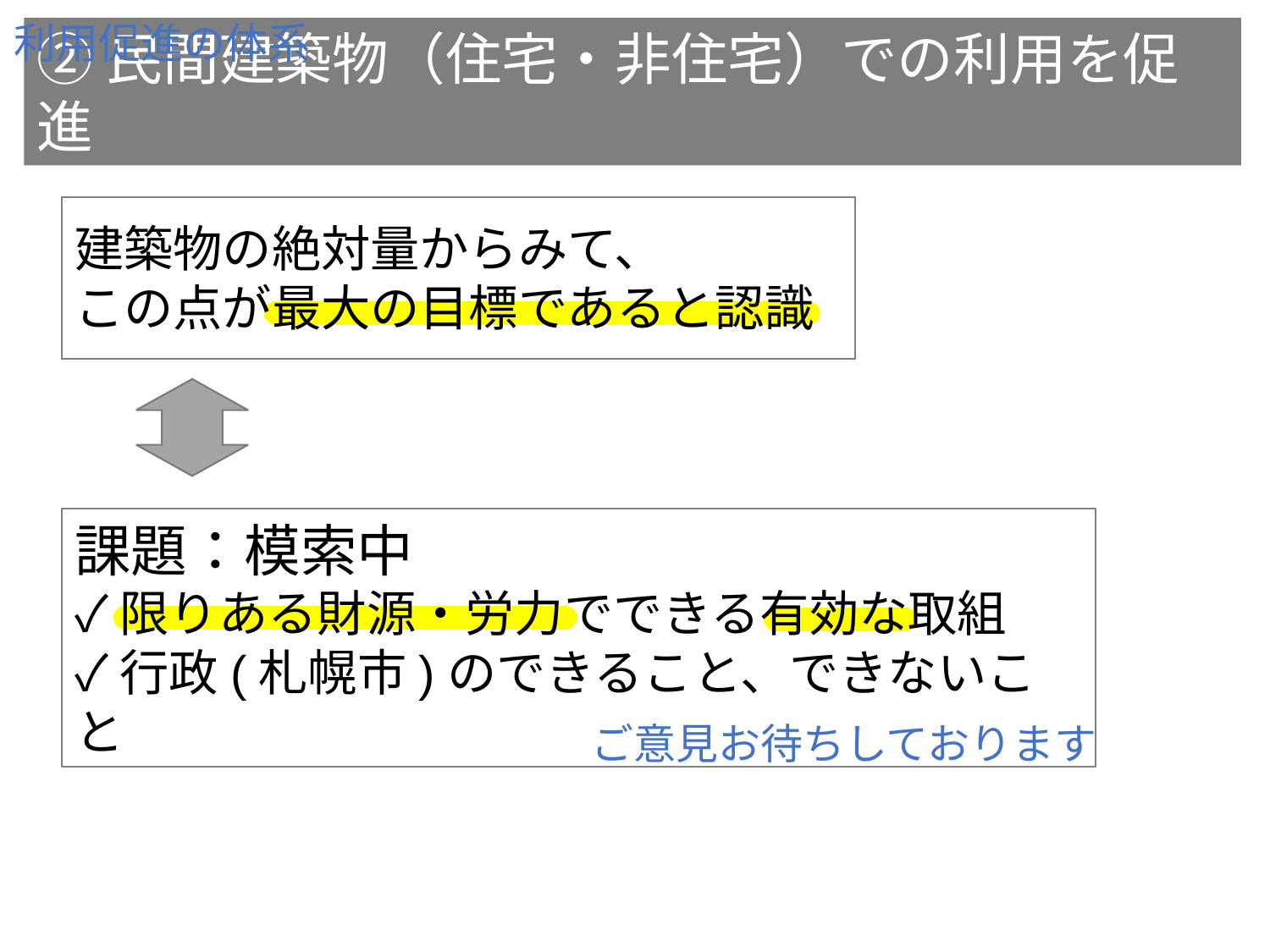

利用促進の体系
②民間建築物（住宅・非住宅）での利用を促進

建築物の絶対量からみて、
この点が最大の目標であると認識

課題：模索中
✓限りある財源・労力でできる有効な取組
✓行政(札幌市)のできること、できないこと
ご意見お待ちしております